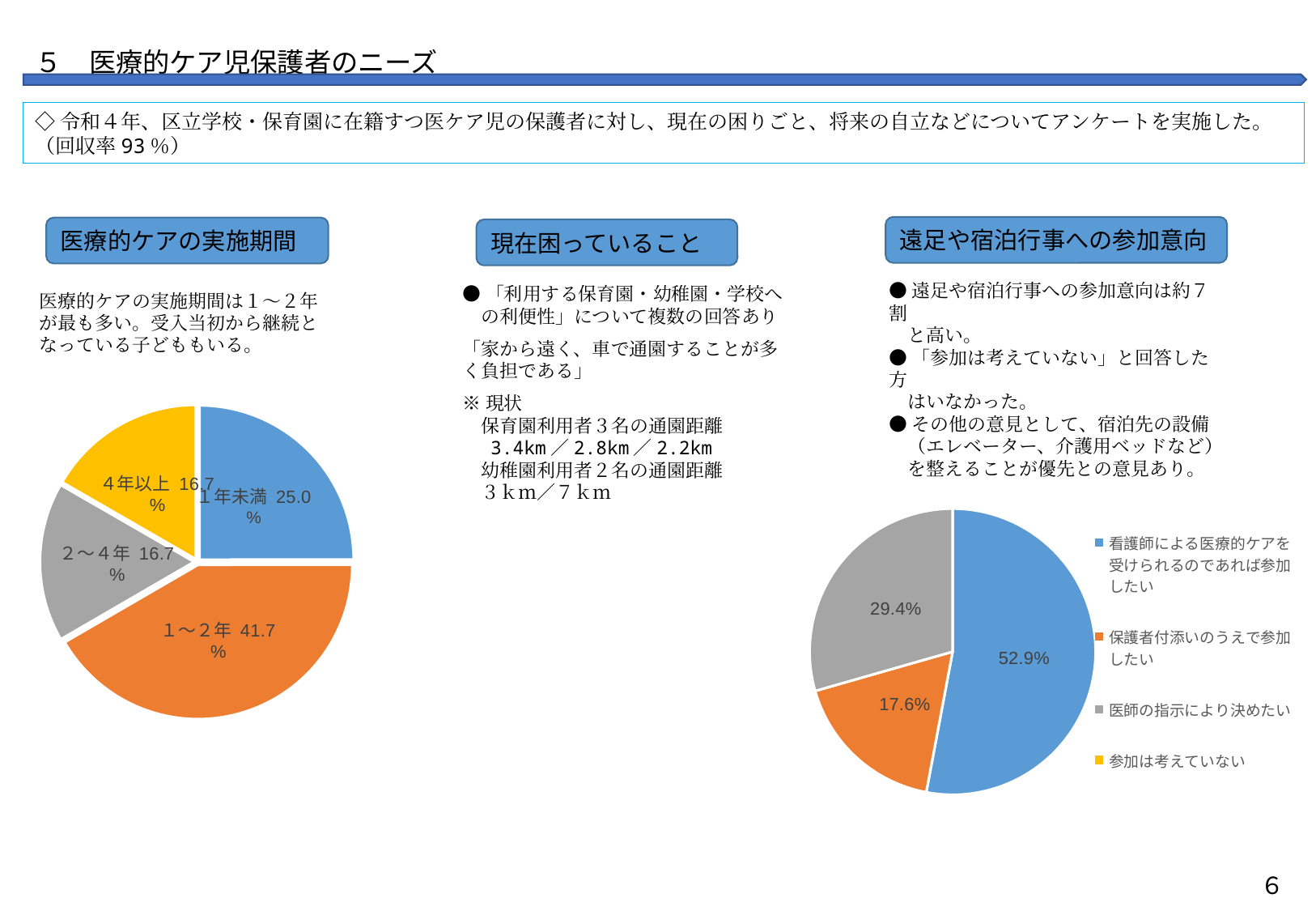

５　医療的ケア児保護者のニーズ

◇令和４年、区立学校・保育園に在籍すつ医ケア児の保護者に対し、現在の困りごと、将来の自立などについてアンケートを実施した。
（回収率93％）
遠足や宿泊行事への参加意向
医療的ケアの実施期間
現在困っていること
●遠足や宿泊行事への参加意向は約７割
　と高い。
●「参加は考えていない」と回答した方
　はいなかった。
●その他の意見として、宿泊先の設備
　（エレベーター、介護用ベッドなど）
　を整えることが優先との意見あり。
●「利用する保育園・幼稚園・学校へ
　の利便性」について複数の回答あり
「家から遠く、車で通園することが多く負担である」
※現状
　保育園利用者３名の通園距離
　 3.4km／2.8km／2.2km
　幼稚園利用者２名の通園距離
　３ｋｍ／７ｋｍ

医療的ケアの実施期間は１～２年が最も多い。受入当初から継続となっている子どももいる。

### Chart

| Category |
|---|

### Chart

| Category |  |
|---|---|
| １年未満 | 25.0 |
| １～２年 | 41.7 |
| ２～４年 | 16.7 |
| ４年以上 | 16.7 |

### Chart

| Category |  |
|---|---|
| 看護師による医療的ケアを受けられるのであれば参加したい | 52.9 |
| 保護者付添いのうえで参加したい | 17.6 |
| 医師の指示により決めたい | 29.4 |
| 参加は考えていない | 0.0 |
６